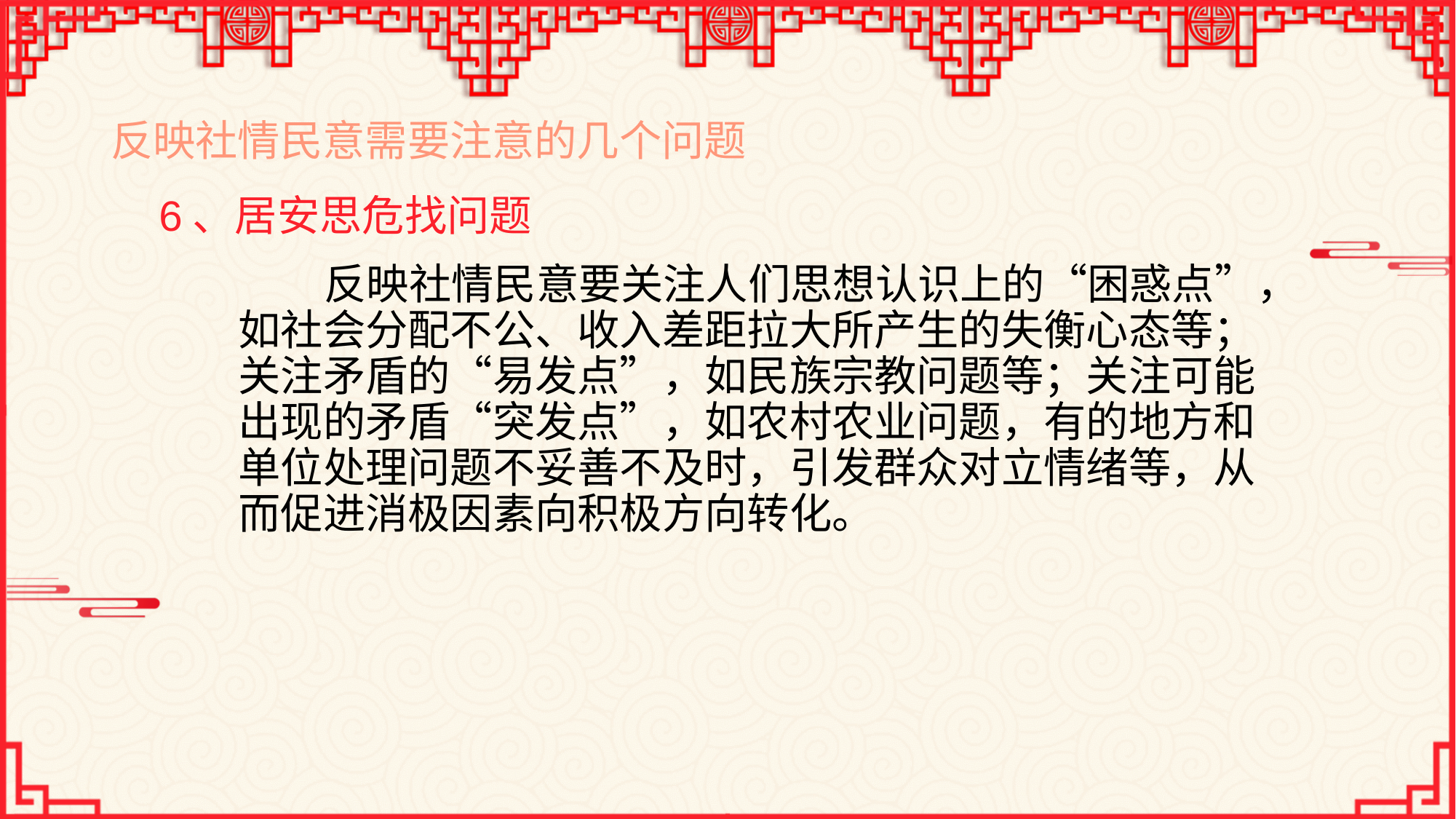

# 反映社情民意需要注意的几个问题
6、居安思危找问题
反映社情民意要关注人们思想认识上的“困惑点”，如社会分配不公、收入差距拉大所产生的失衡心态等；关注矛盾的“易发点”，如民族宗教问题等；关注可能出现的矛盾“突发点”，如农村农业问题，有的地方和单位处理问题不妥善不及时，引发群众对立情绪等，从而促进消极因素向积极方向转化。